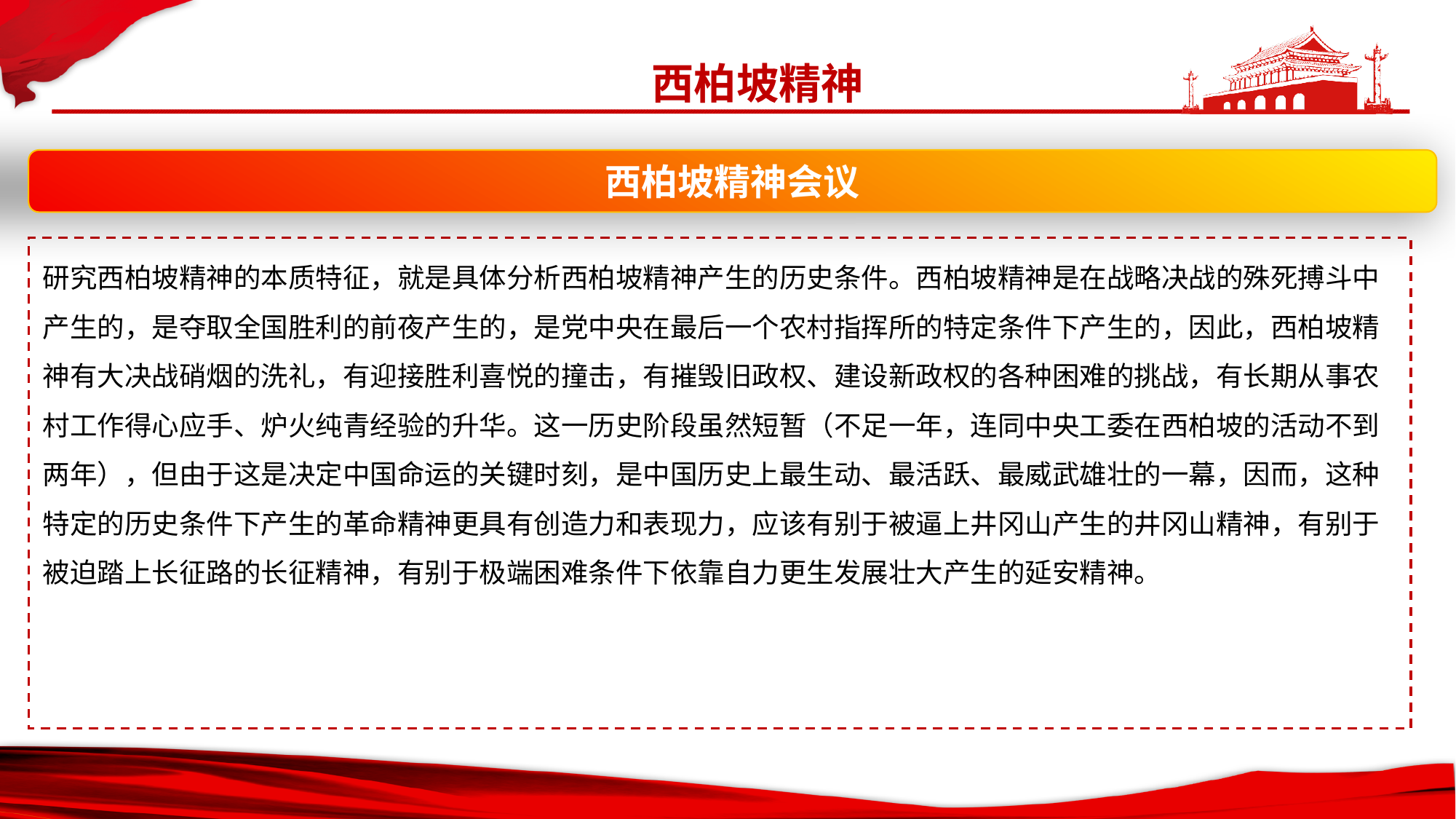

西柏坡精神
西柏坡精神会议

研究西柏坡精神的本质特征，就是具体分析西柏坡精神产生的历史条件。西柏坡精神是在战略决战的殊死搏斗中产生的，是夺取全国胜利的前夜产生的，是党中央在最后一个农村指挥所的特定条件下产生的，因此，西柏坡精神有大决战硝烟的洗礼，有迎接胜利喜悦的撞击，有摧毁旧政权、建设新政权的各种困难的挑战，有长期从事农村工作得心应手、炉火纯青经验的升华。这一历史阶段虽然短暂（不足一年，连同中央工委在西柏坡的活动不到两年），但由于这是决定中国命运的关键时刻，是中国历史上最生动、最活跃、最威武雄壮的一幕，因而，这种特定的历史条件下产生的革命精神更具有创造力和表现力，应该有别于被逼上井冈山产生的井冈山精神，有别于被迫踏上长征路的长征精神，有别于极端困难条件下依靠自力更生发展壮大产生的延安精神。